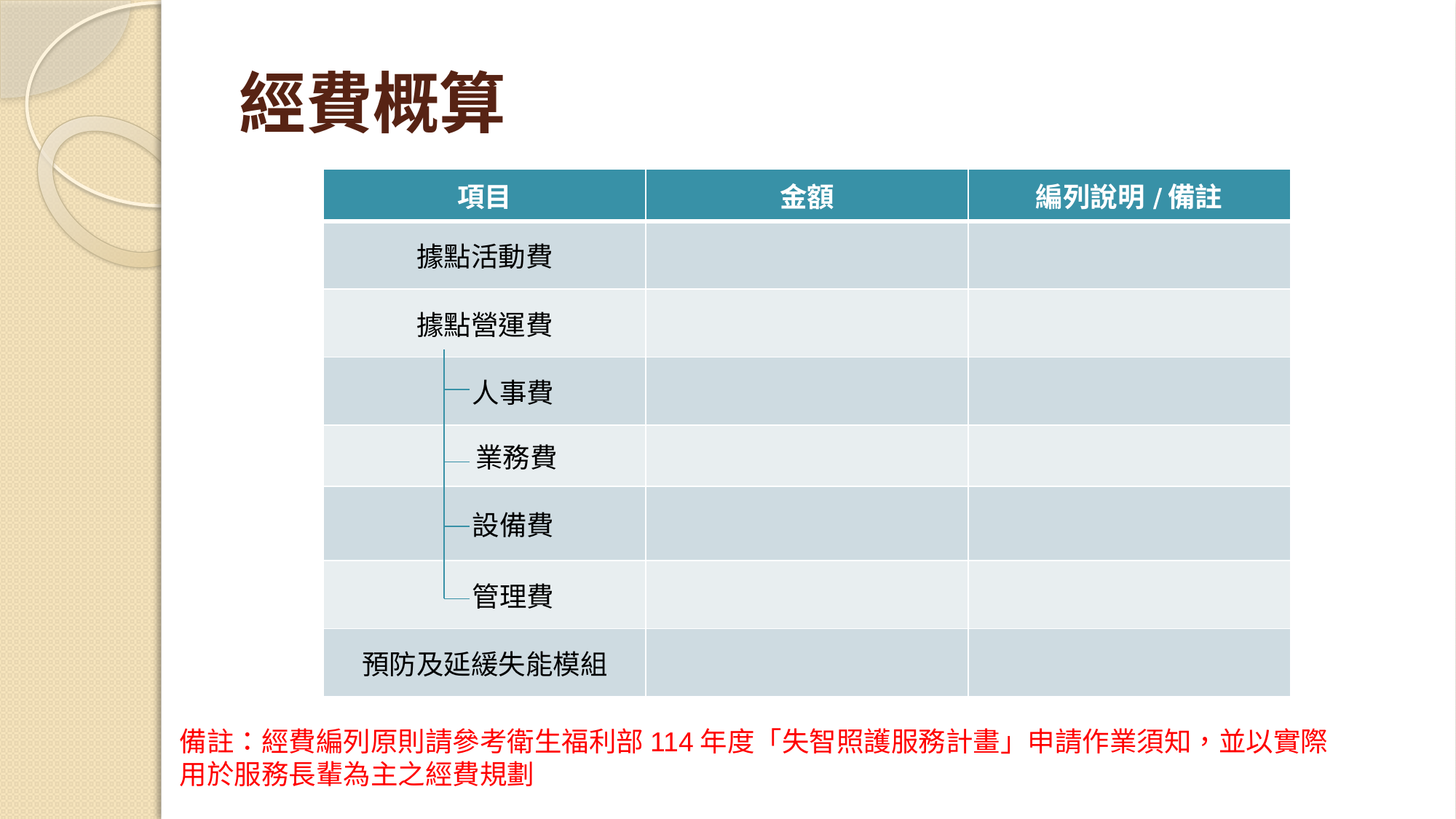

# 經費概算
| 項目 | 金額 | 編列說明/備註 |
| --- | --- | --- |
| 據點活動費 |  |  |
| 據點營運費 |  |  |
| 人事費 |  |  |
| 業務費 |  |  |
| 設備費 |  |  |
| 管理費 |  |  |
| 預防及延緩失能模組 |  |  |
備註：經費編列原則請參考衛生福利部114年度「失智照護服務計畫」申請作業須知，並以實際用於服務長輩為主之經費規劃